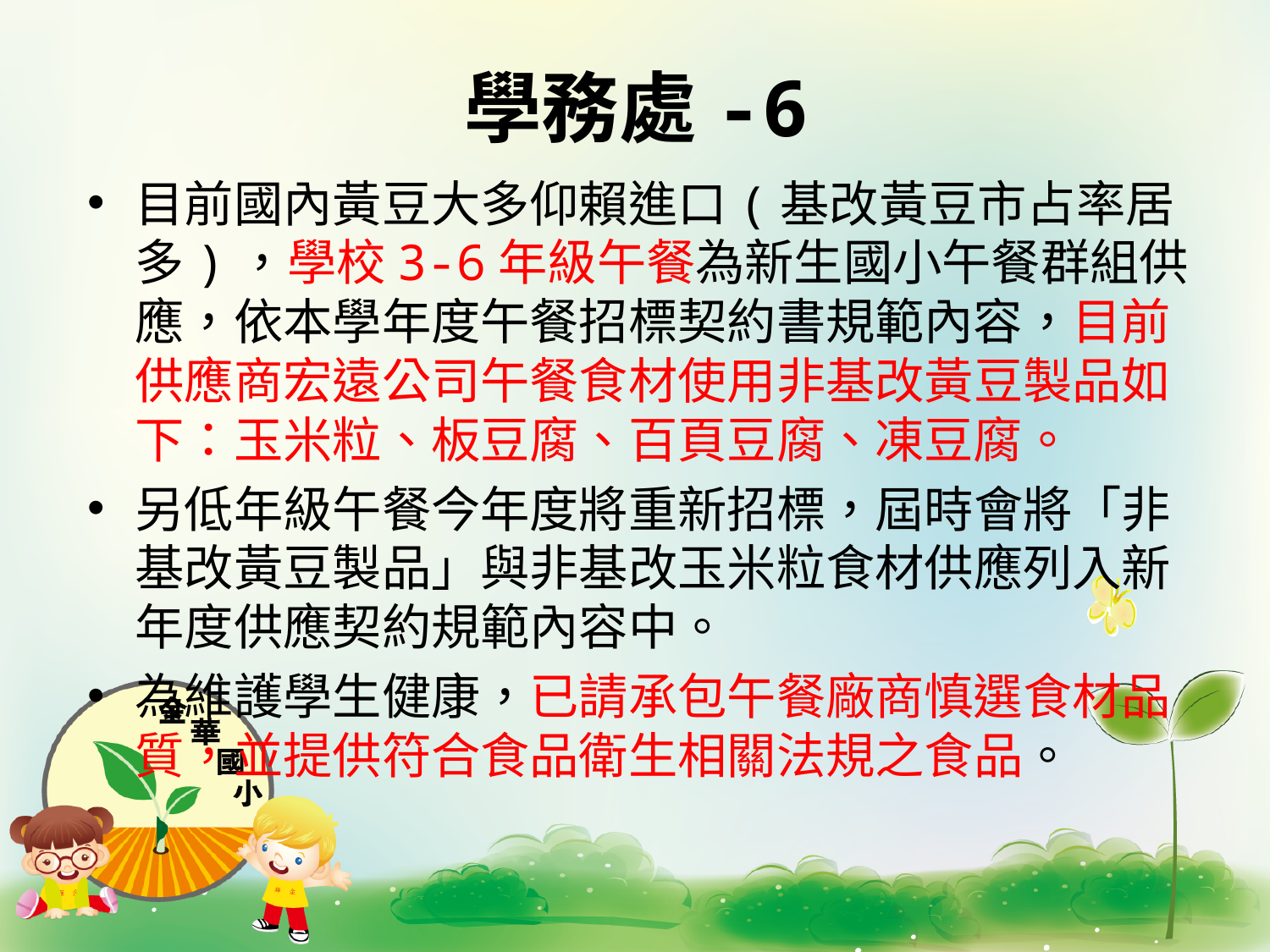

# 學務處-6
目前國內黃豆大多仰賴進口(基改黃豆市占率居多)，學校3-6年級午餐為新生國小午餐群組供應，依本學年度午餐招標契約書規範內容，目前供應商宏遠公司午餐食材使用非基改黃豆製品如下：玉米粒、板豆腐、百頁豆腐、凍豆腐。
另低年級午餐今年度將重新招標，屆時會將「非基改黃豆製品」與非基改玉米粒食材供應列入新年度供應契約規範內容中。
為維護學生健康，已請承包午餐廠商慎選食材品質，並提供符合食品衛生相關法規之食品。